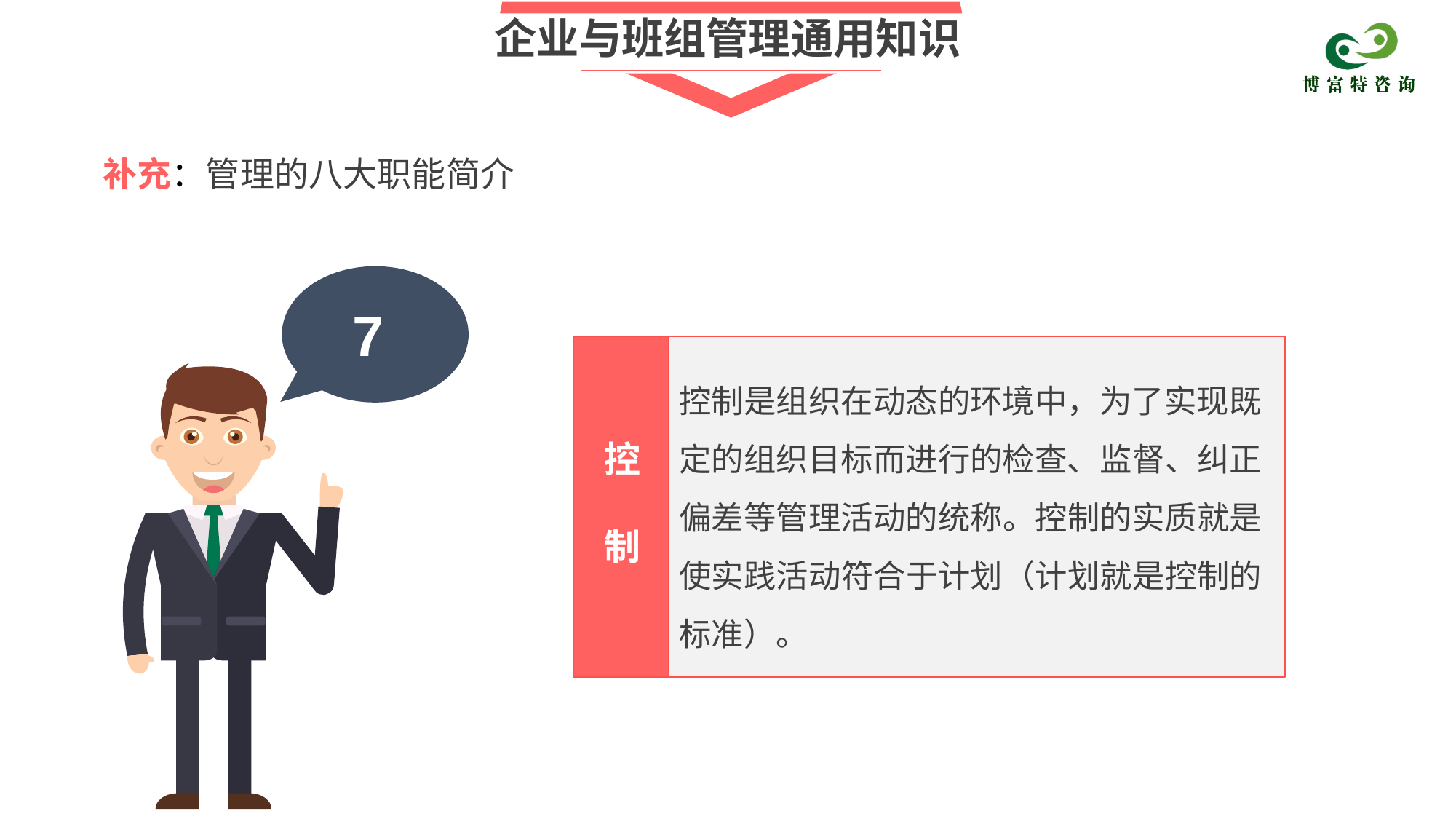

企业与班组管理通用知识
补充：管理的八大职能简介

7

控制是组织在动态的环境中，为了实现既定的组织目标而进行的检查、监督、纠正偏差等管理活动的统称。控制的实质就是使实践活动符合于计划（计划就是控制的标准）。
控

制
.